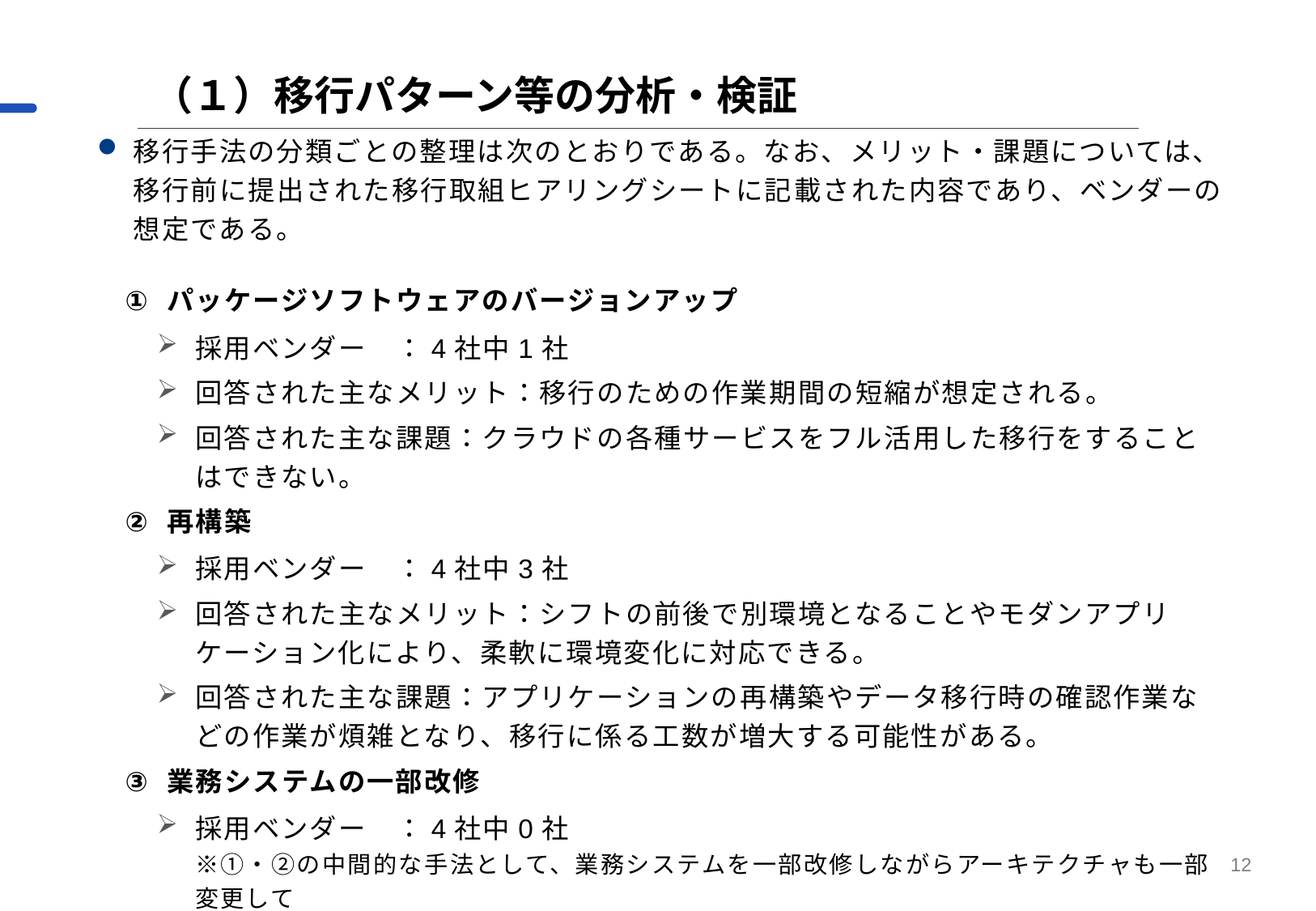

（１）移行パターン等の分析・検証
移行手法の分類ごとの整理は次のとおりである。なお、メリット・課題については、移行前に提出された移行取組ヒアリングシートに記載された内容であり、ベンダーの想定である。

パッケージソフトウェアのバージョンアップ
採用ベンダー　：4社中1社
回答された主なメリット：移行のための作業期間の短縮が想定される。
回答された主な課題：クラウドの各種サービスをフル活用した移行をすることはできない。
再構築
採用ベンダー　：4社中3社
回答された主なメリット：シフトの前後で別環境となることやモダンアプリケーション化により、柔軟に環境変化に対応できる。
回答された主な課題：アプリケーションの再構築やデータ移行時の確認作業などの作業が煩雑となり、移行に係る工数が増大する可能性がある。
業務システムの一部改修
採用ベンダー　：4社中0社
※①・②の中間的な手法として、業務システムを一部改修しながらアーキテクチャも一部変更して
　 既存の環境を利用するベンダーを想定していたが、実際には採用するベンダーはいなかった。
12